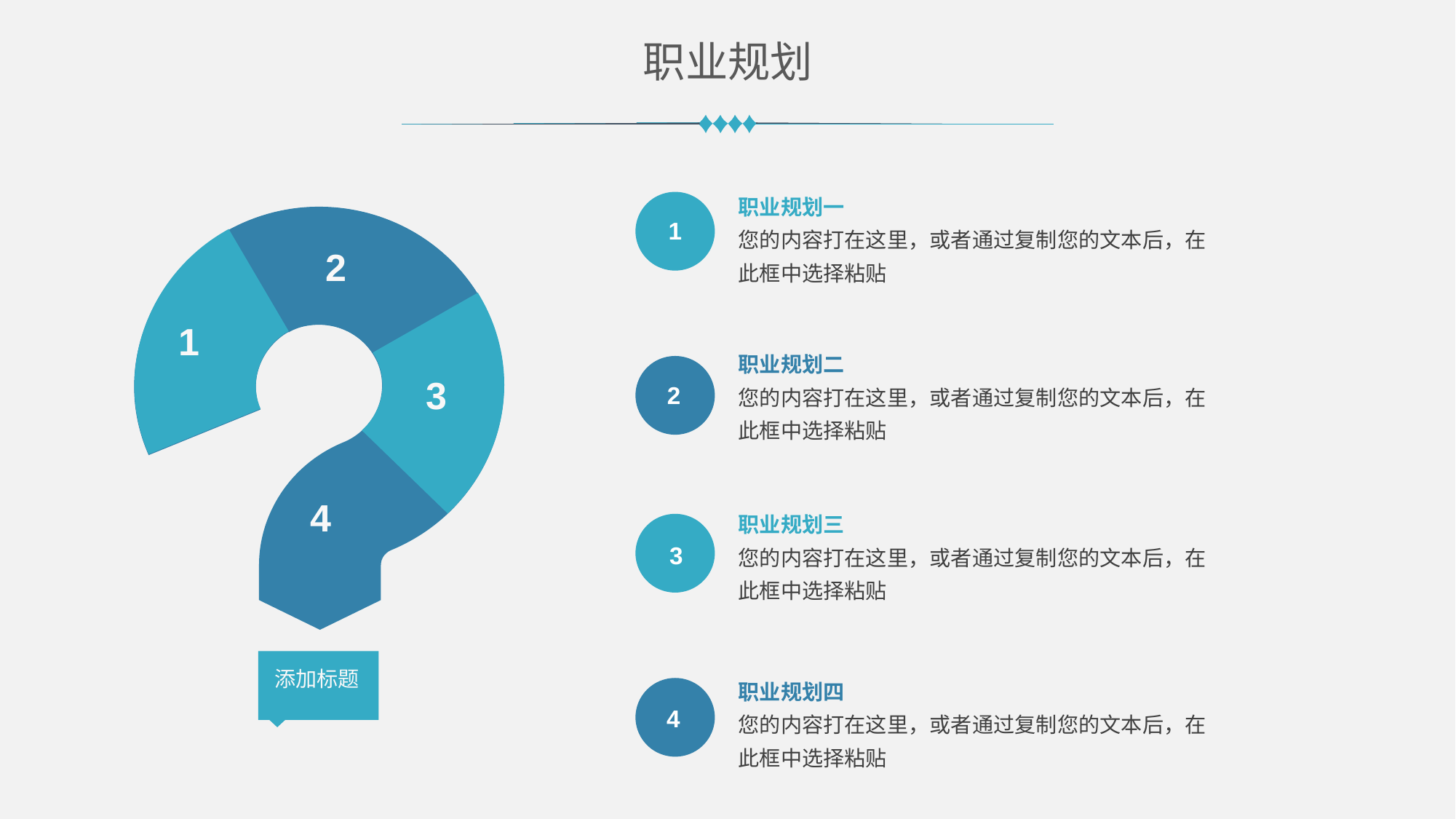

职业规划
职业规划一
您的内容打在这里，或者通过复制您的文本后，在此框中选择粘贴

1

2

1
3
4

添加标题
职业规划二
您的内容打在这里，或者通过复制您的文本后，在此框中选择粘贴

2
职业规划三
您的内容打在这里，或者通过复制您的文本后，在此框中选择粘贴

3
职业规划四
您的内容打在这里，或者通过复制您的文本后，在此框中选择粘贴

4